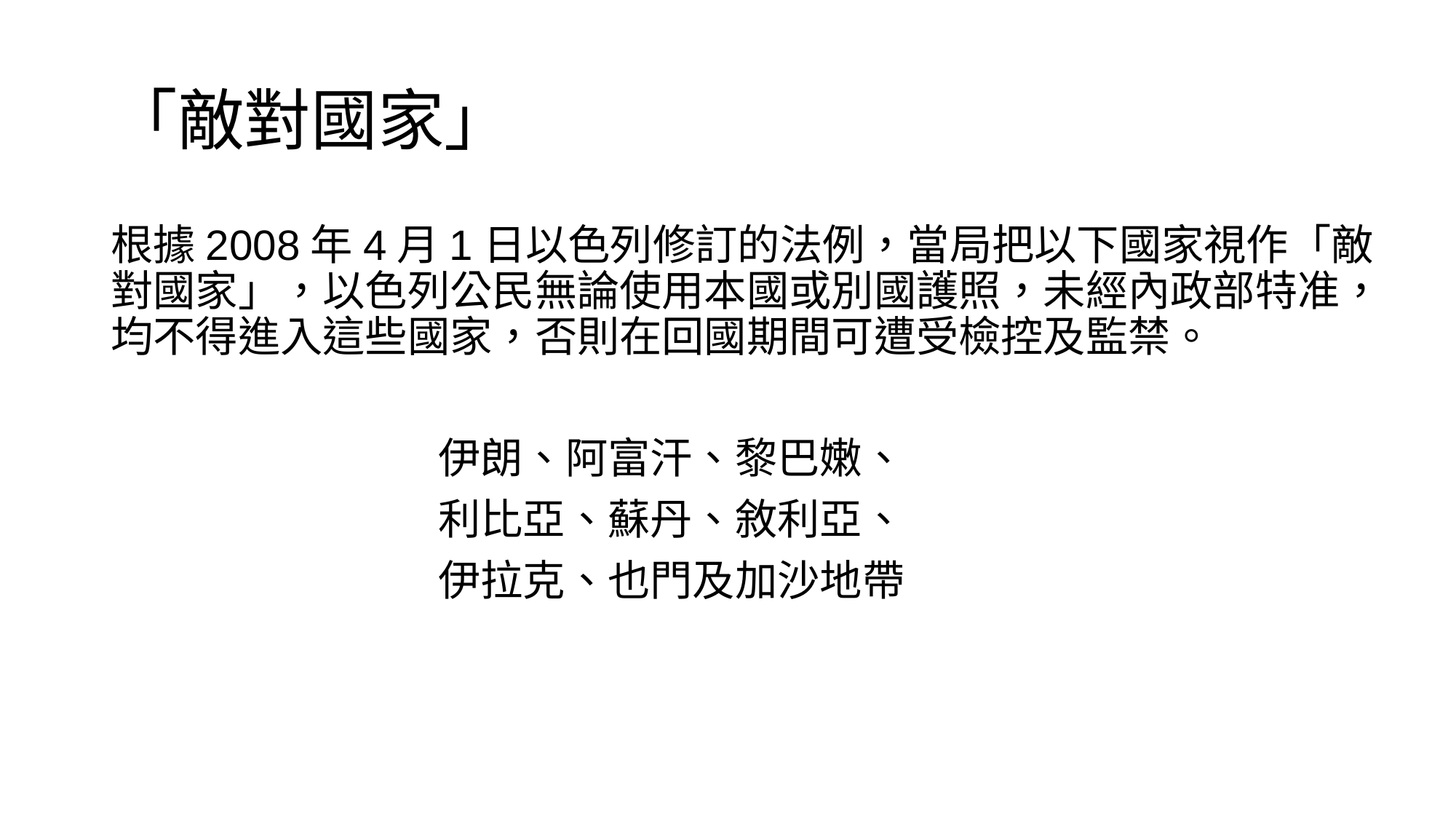

# 「敵對國家」
根據2008年4月1日以色列修訂的法例，當局把以下國家視作「敵對國家」，以色列公民無論使用本國或別國護照，未經內政部特准，均不得進入這些國家，否則在回國期間可遭受檢控及監禁。

			伊朗、阿富汗、黎巴嫩、
			利比亞、蘇丹、敘利亞、
			伊拉克、也門及加沙地帶